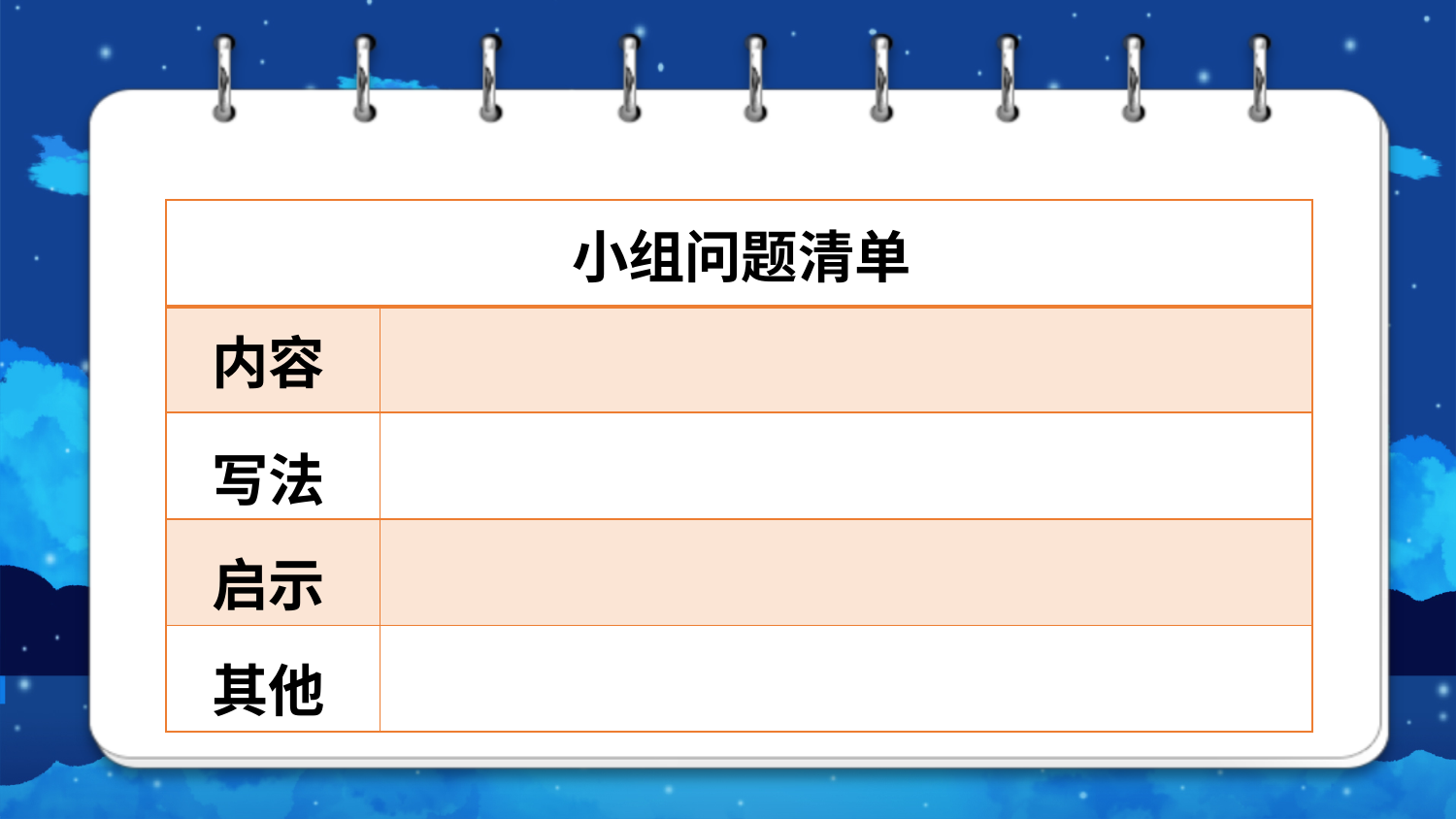

|  |  |
| --- | --- |
|  |  |
|  |  |
|  |  |
|  |  |
小组问题清单
内容
写法
启示
其他